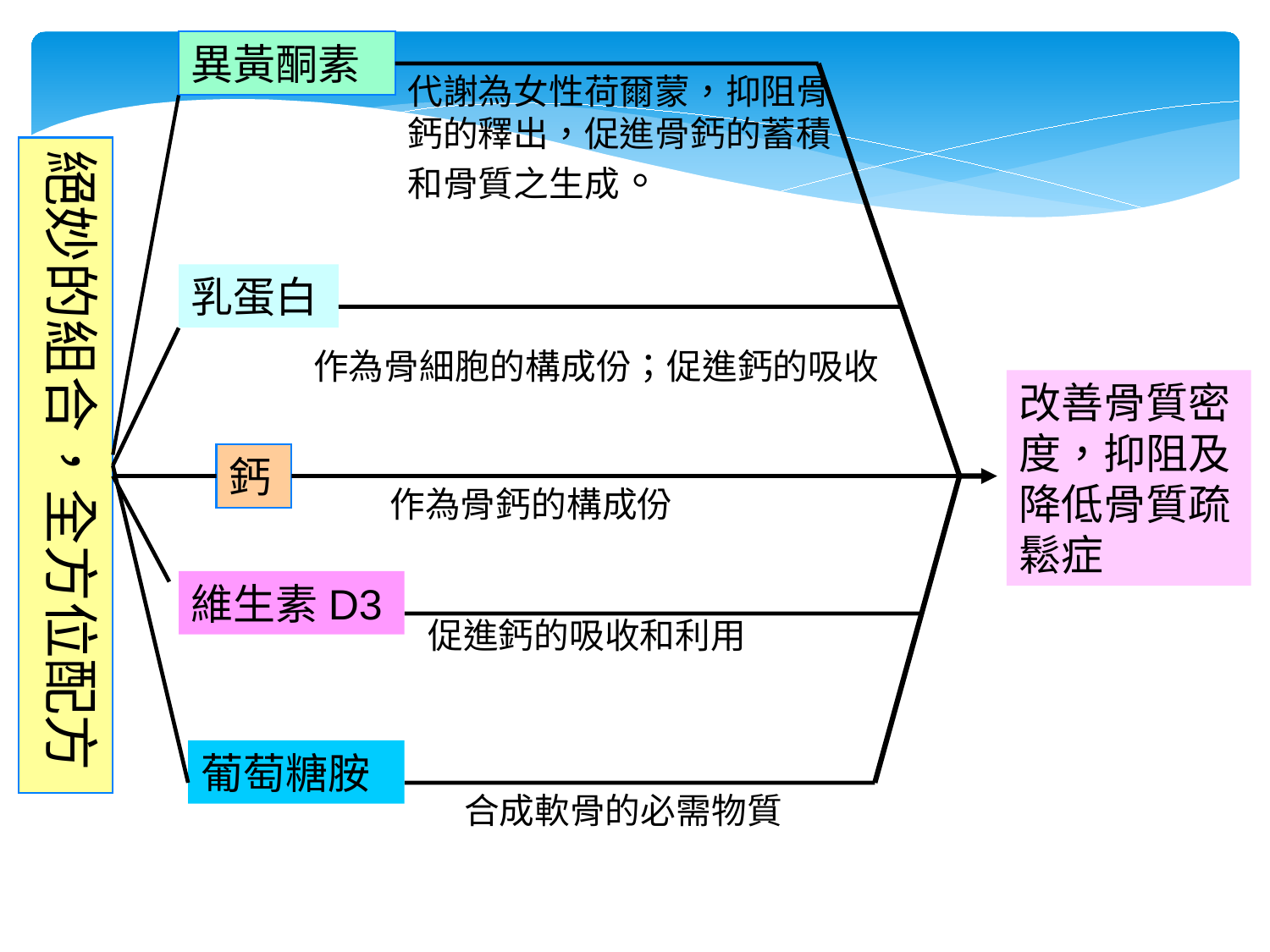

異黃酮素

代謝為女性荷爾蒙，抑阻骨鈣的釋出，促進骨鈣的蓄積和骨質之生成。

絕妙的組合，全方位配方
乳蛋白

作為骨細胞的構成份；促進鈣的吸收
改善骨質密度，抑阻及降低骨質疏鬆症
鈣

作為骨鈣的構成份

維生素D3
促進鈣的吸收和利用

葡萄糖胺

合成軟骨的必需物質